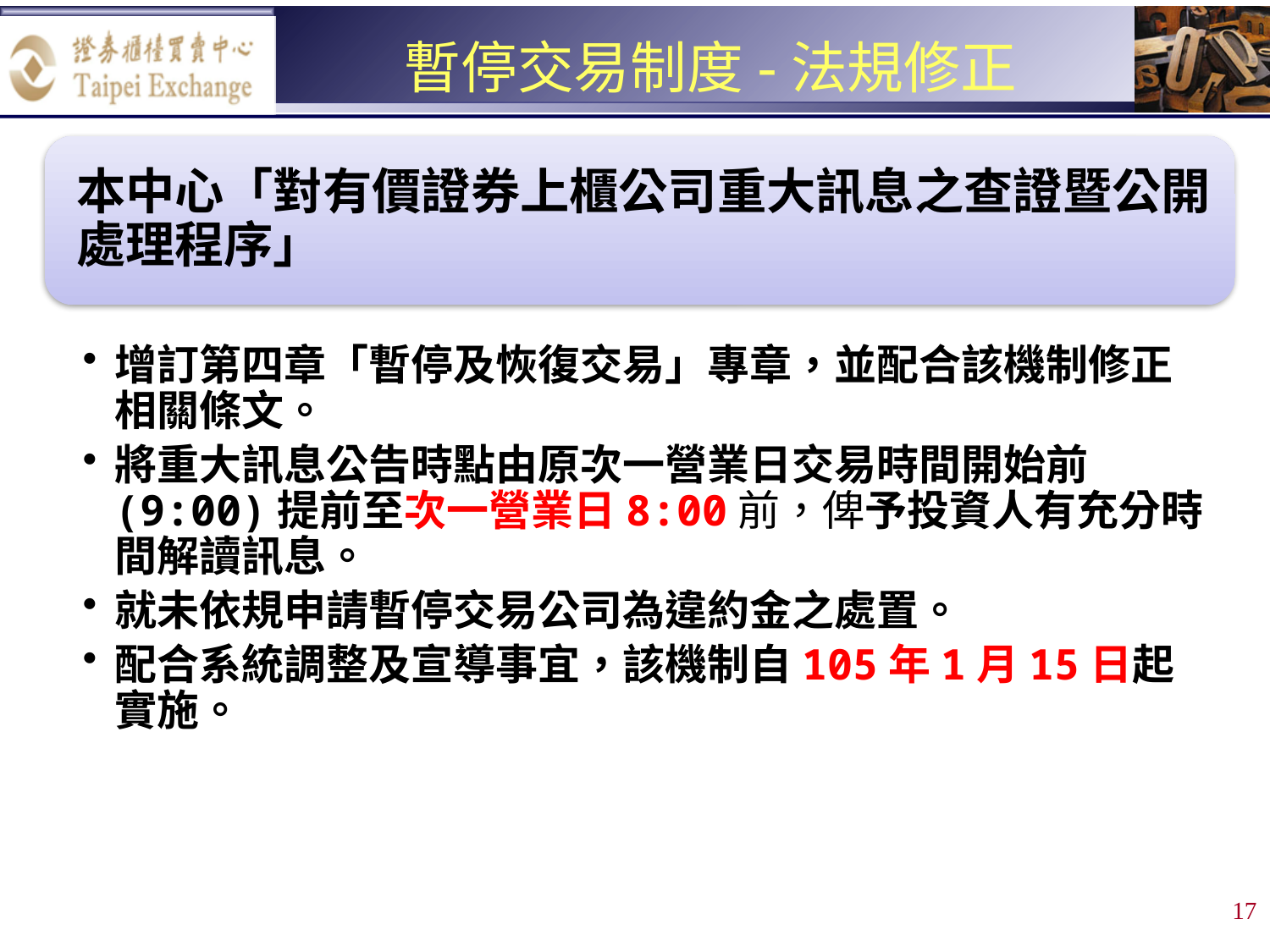

# 暫停交易制度-法規修正
本中心「對有價證券上櫃公司重大訊息之查證暨公開處理程序」
增訂第四章「暫停及恢復交易」專章，並配合該機制修正相關條文。
將重大訊息公告時點由原次一營業日交易時間開始前(9:00)提前至次一營業日8:00前，俾予投資人有充分時間解讀訊息。
就未依規申請暫停交易公司為違約金之處置。
配合系統調整及宣導事宜，該機制自105年1月15日起實施。
17